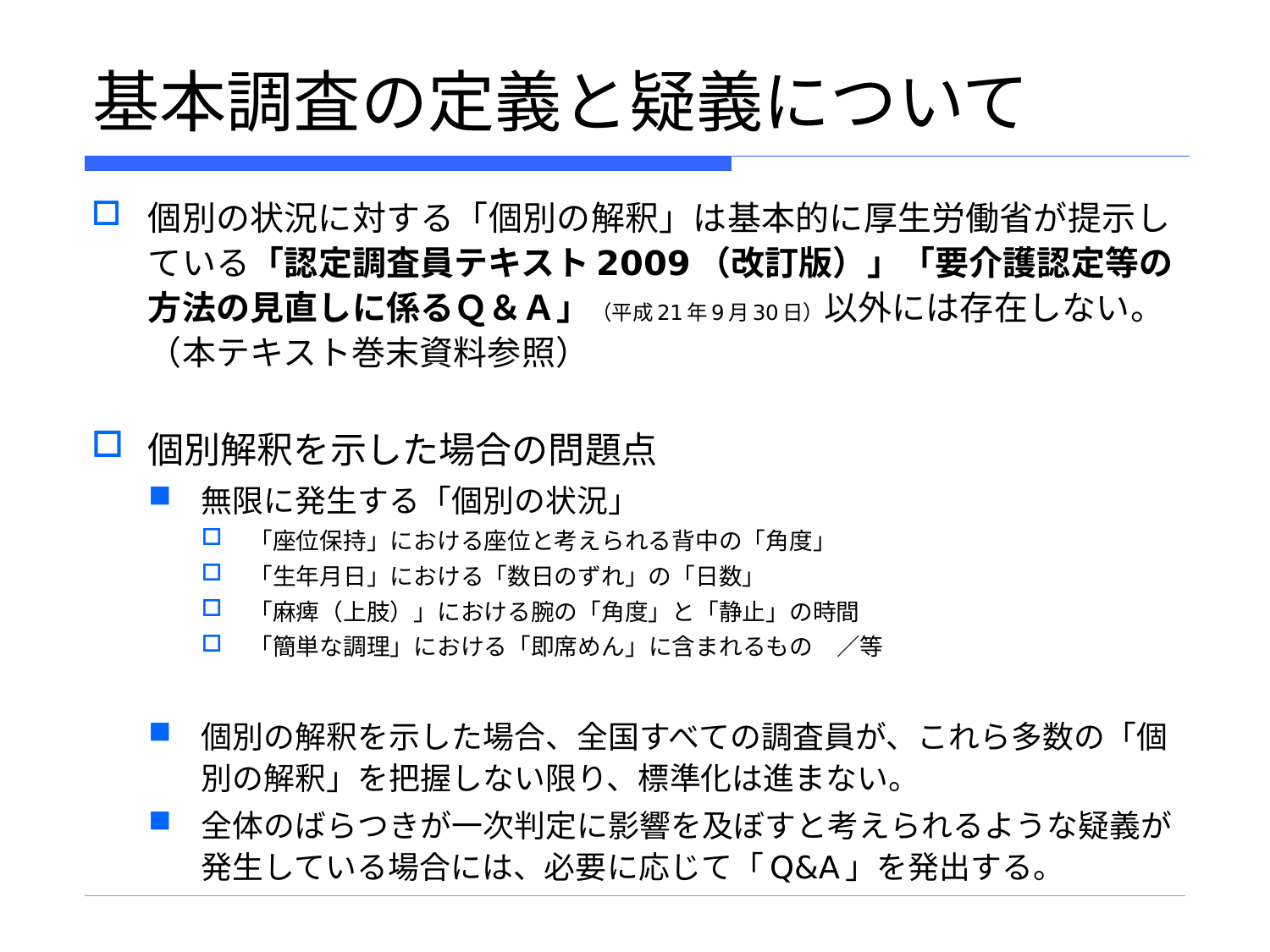

# 基本調査の定義と疑義について
個別の状況に対する「個別の解釈」は基本的に厚生労働省が提示している「認定調査員テキスト2009（改訂版）」「要介護認定等の方法の見直しに係るＱ＆Ａ」（平成21年9月30日）以外には存在しない。 （本テキスト巻末資料参照）
個別解釈を示した場合の問題点
無限に発生する「個別の状況」
「座位保持」における座位と考えられる背中の「角度」
「生年月日」における「数日のずれ」の「日数」
「麻痺（上肢）」における腕の「角度」と「静止」の時間
「簡単な調理」における「即席めん」に含まれるもの　／等

個別の解釈を示した場合、全国すべての調査員が、これら多数の「個別の解釈」を把握しない限り、標準化は進まない。
全体のばらつきが一次判定に影響を及ぼすと考えられるような疑義が発生している場合には、必要に応じて「Q&A」を発出する。